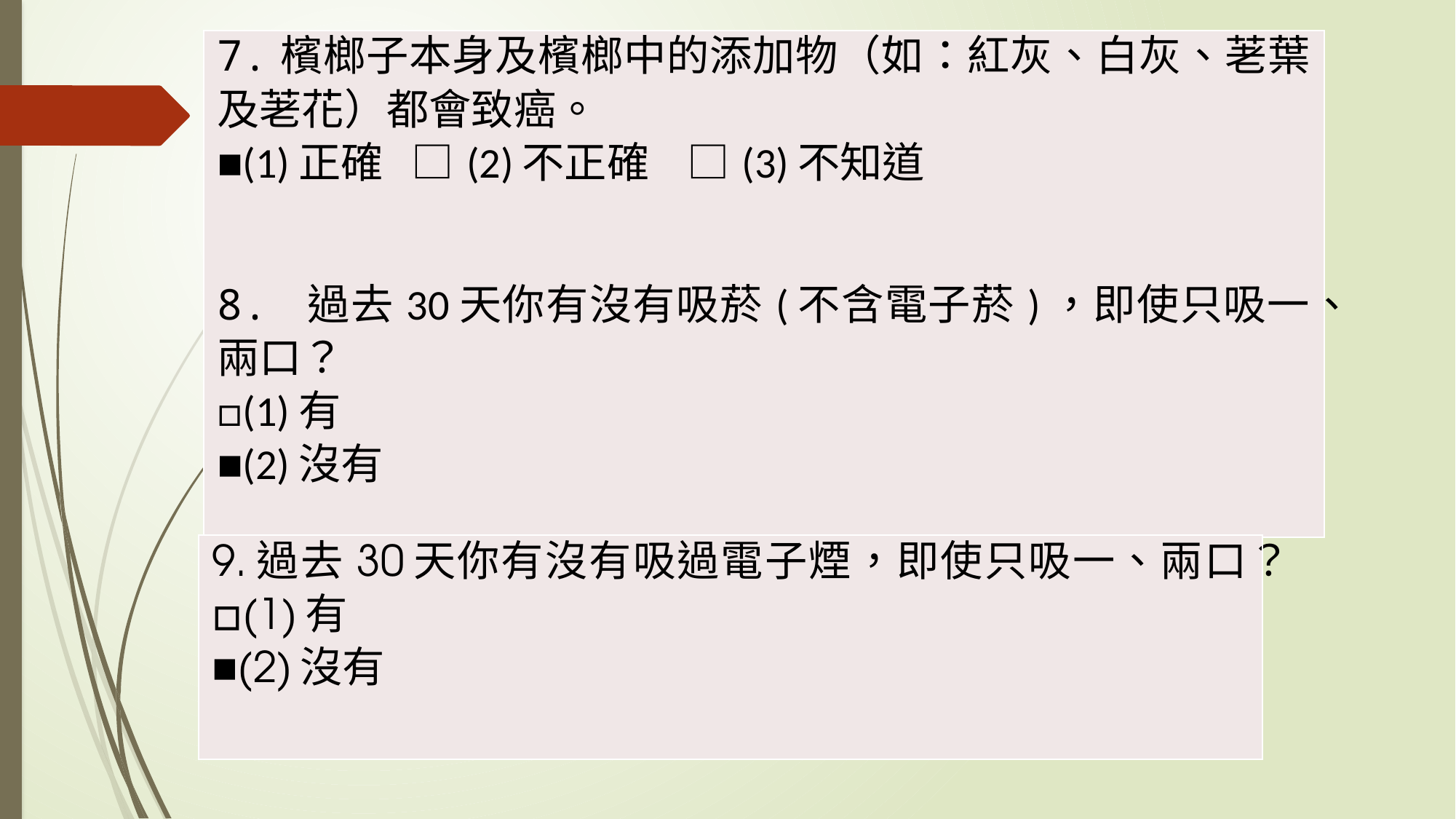

| 7.檳榔子本身及檳榔中的添加物（如：紅灰、白灰、荖葉及荖花）都會致癌。 ■(1)正確 □(2)不正確 □(3)不知道 8. 過去30天你有沒有吸菸(不含電子菸)，即使只吸一、兩口？　 □(1)有 ■(2)沒有 |
| --- |
| 9.過去30天你有沒有吸過電子煙，即使只吸一、兩口？ □(1)有 ■(2)沒有 |
| --- |